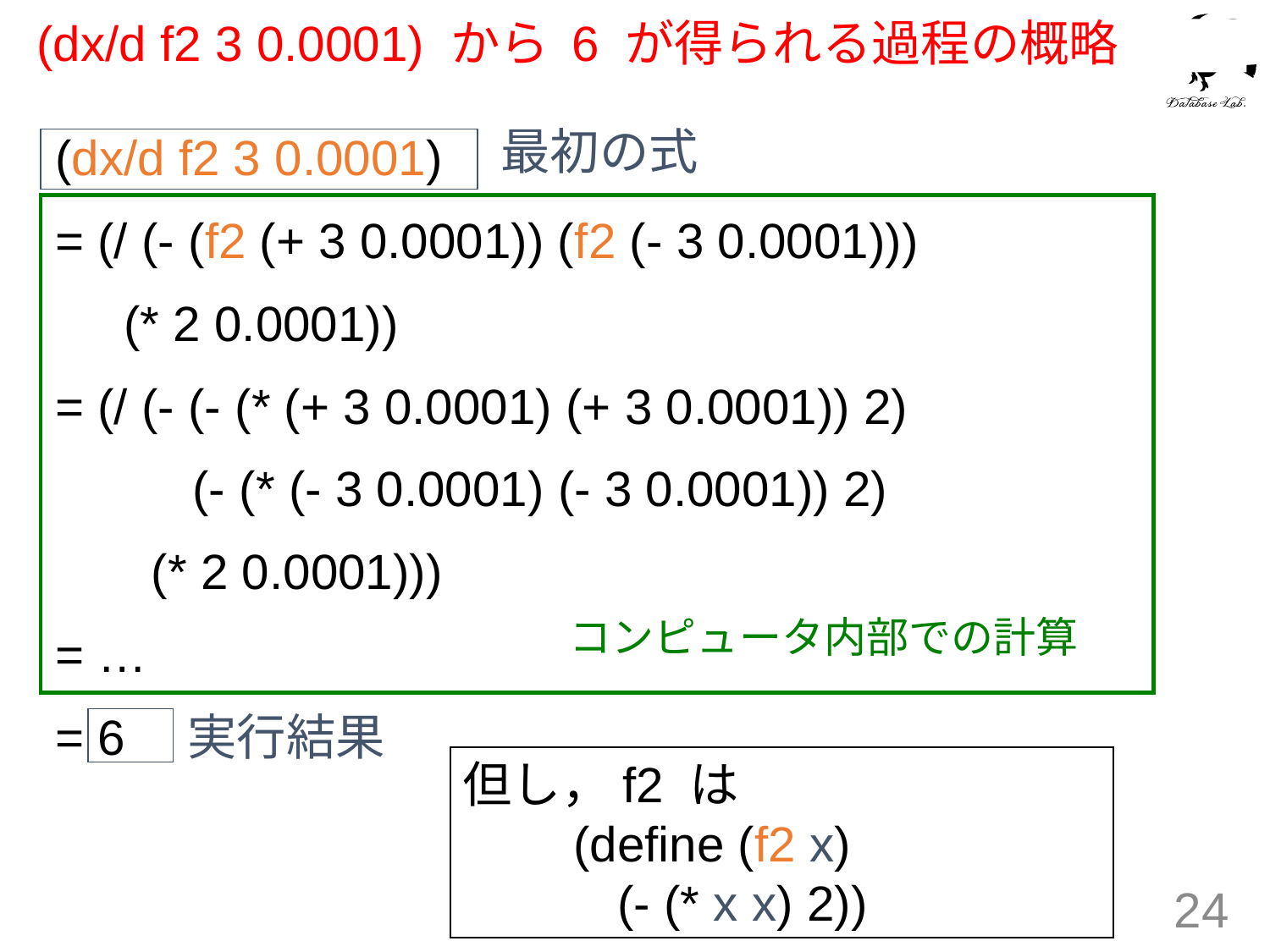

# (dx/d f2 3 0.0001) から 6 が得られる過程の概略
(dx/d f2 3 0.0001)
= (/ (- (f2 (+ 3 0.0001)) (f2 (- 3 0.0001)))
     (* 2 0.0001))
= (/ (- (- (* (+ 3 0.0001) (+ 3 0.0001)) 2)
          (- (* (- 3 0.0001) (- 3 0.0001)) 2)
       (* 2 0.0001)))
= …
= 6

最初の式

コンピュータ内部での計算
実行結果

但し，f2 は
　　(define (f2 x)
　　    (- (* x x) 2))
24